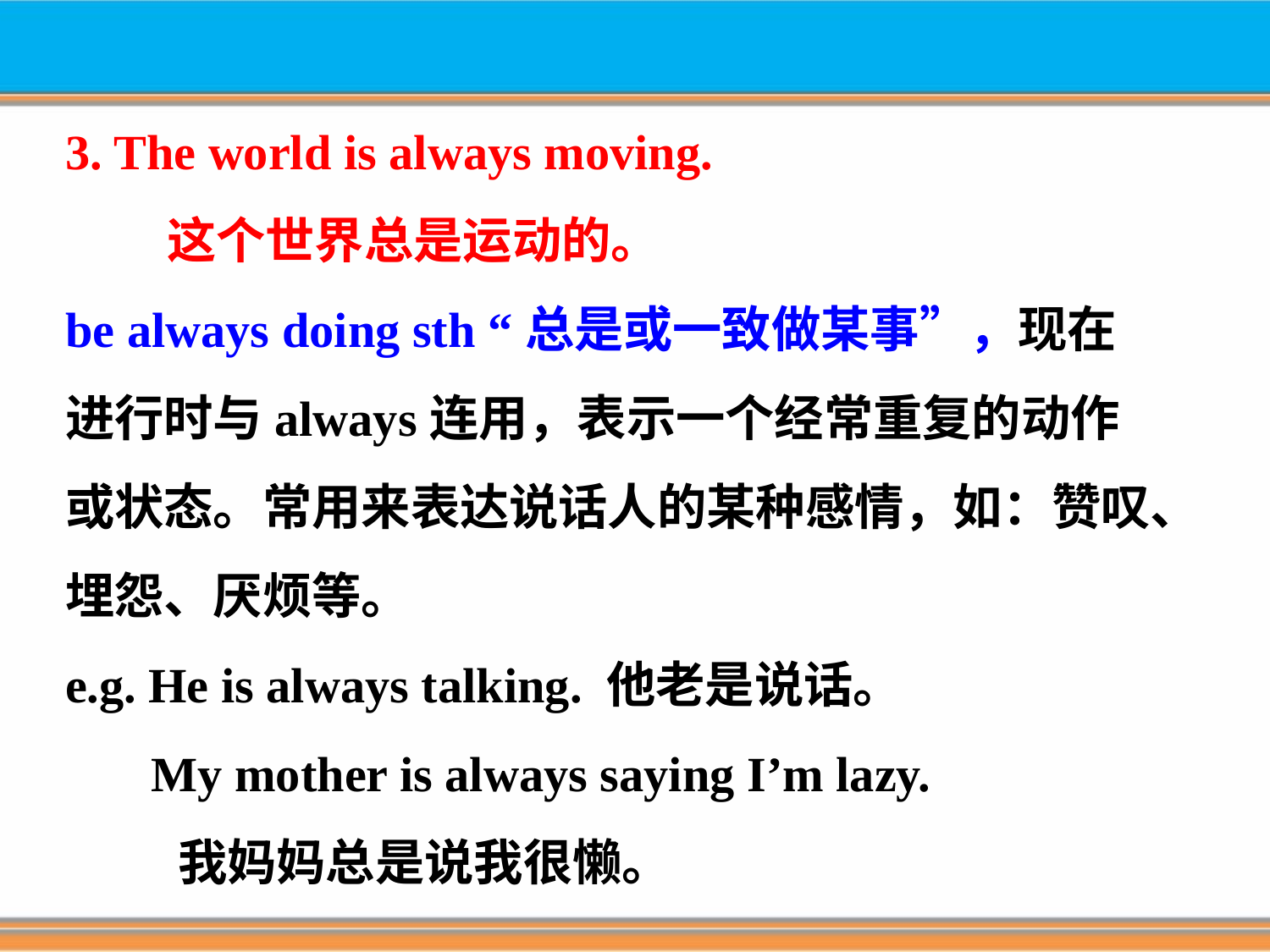

3. The world is always moving.
        这个世界总是运动的。
be always doing sth “总是或一致做某事”，现在进行时与always连用，表示一个经常重复的动作或状态。常用来表达说话人的某种感情，如：赞叹、埋怨、厌烦等。
e.g. He is always talking. 他老是说话。
       My mother is always saying I’m lazy.
         我妈妈总是说我很懒。